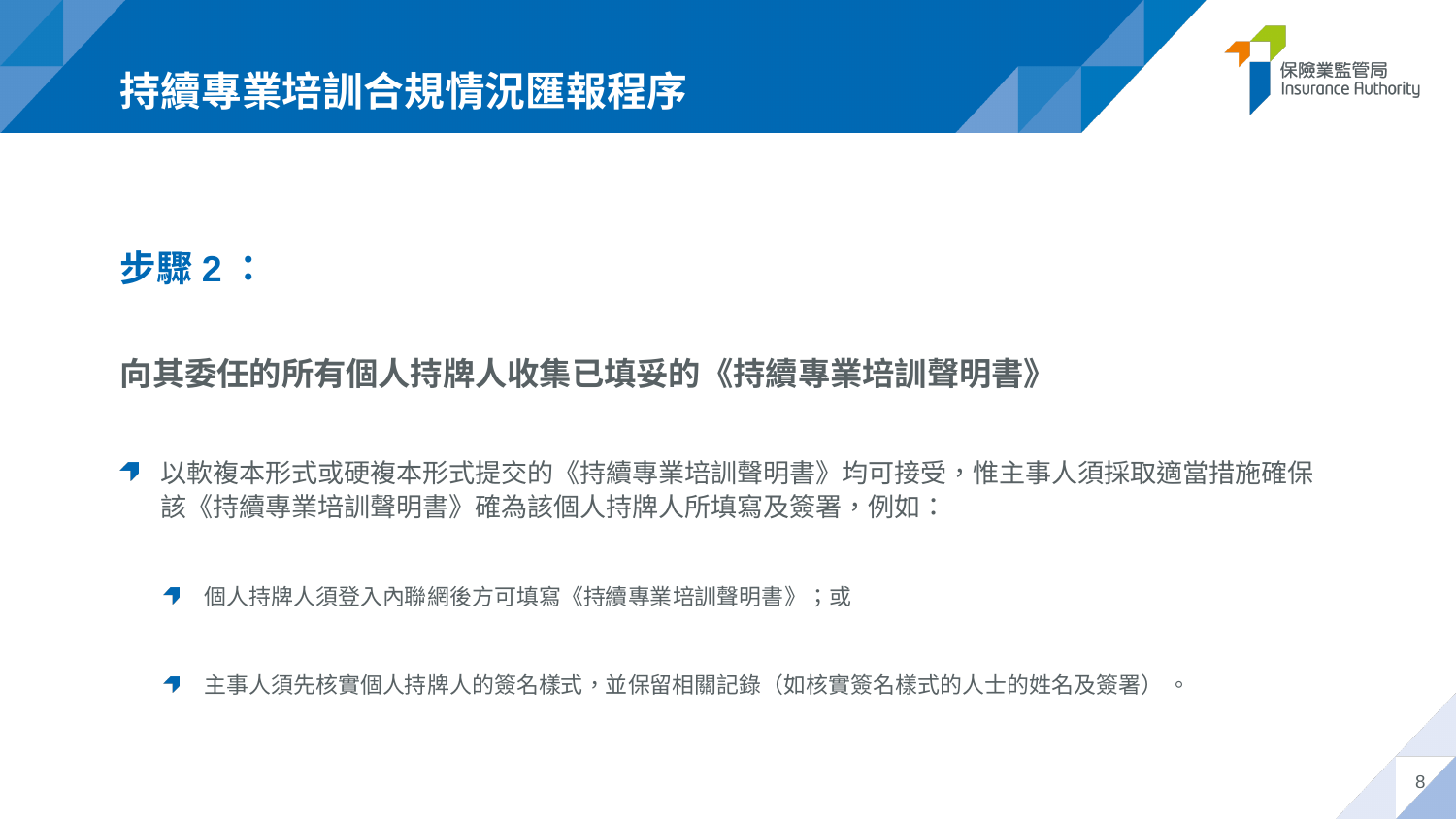

# 持續專業培訓合規情況匯報程序
步驟2：
向其委任的所有個人持牌人收集已填妥的《持續專業培訓聲明書》
以軟複本形式或硬複本形式提交的《持續專業培訓聲明書》均可接受，惟主事人須採取適當措施確保該《持續專業培訓聲明書》確為該個人持牌人所填寫及簽署，例如：
個人持牌人須登入內聯網後方可填寫《持續專業培訓聲明書》；或
主事人須先核實個人持牌人的簽名樣式，並保留相關記錄（如核實簽名樣式的人士的姓名及簽署） 。
8